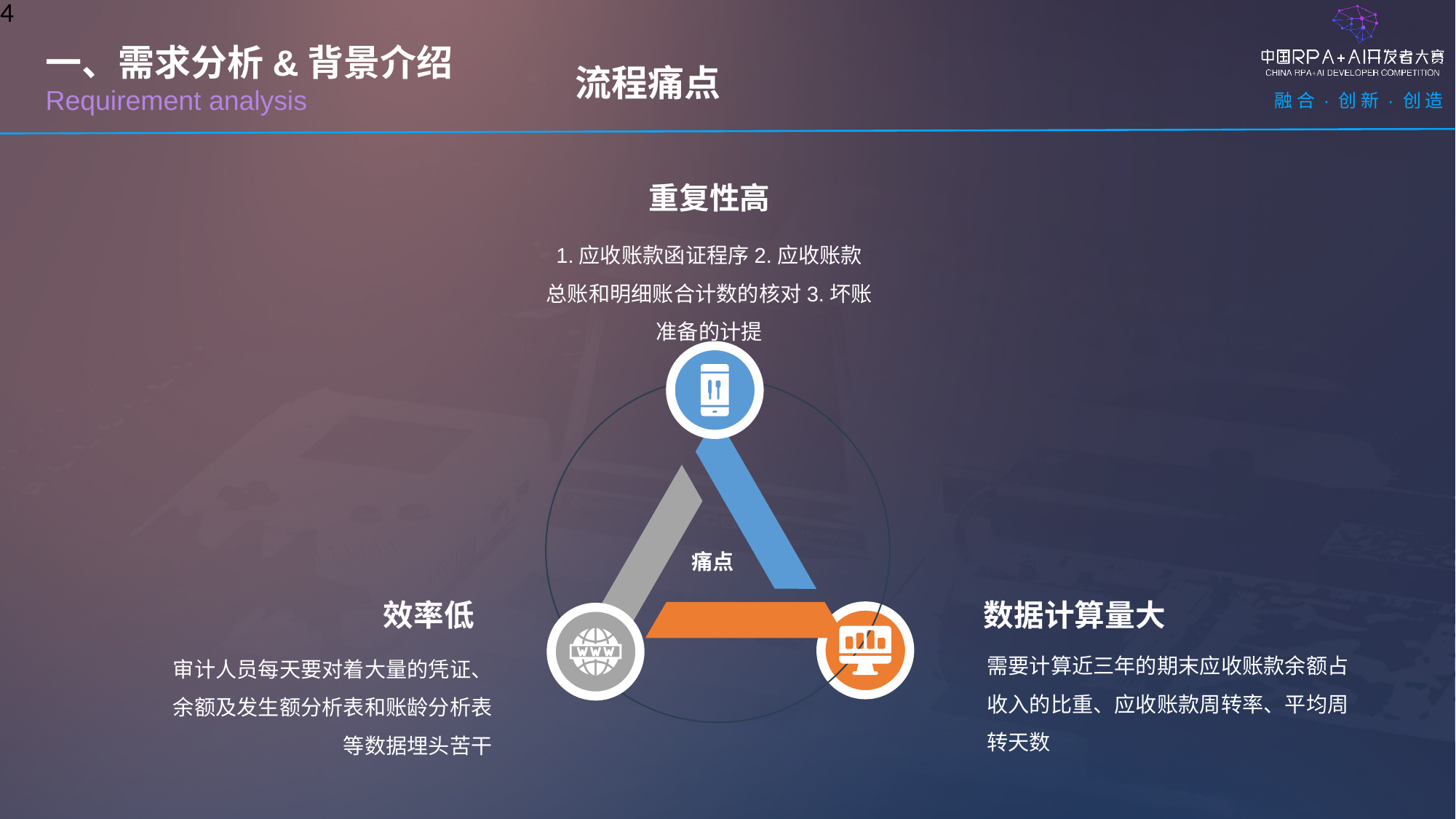

4
       流程痛点
一、需求分析&背景介绍
Requirement analysis
重复性高
1.应收账款函证程序2.应收账款总账和明细账合计数的核对3.坏账准备的计提

痛点

效率低
数据计算量大
需要计算近三年的期末应收账款余额占收入的比重、应收账款周转率、平均周转天数
审计人员每天要对着大量的凭证、余额及发生额分析表和账龄分析表等数据埋头苦干